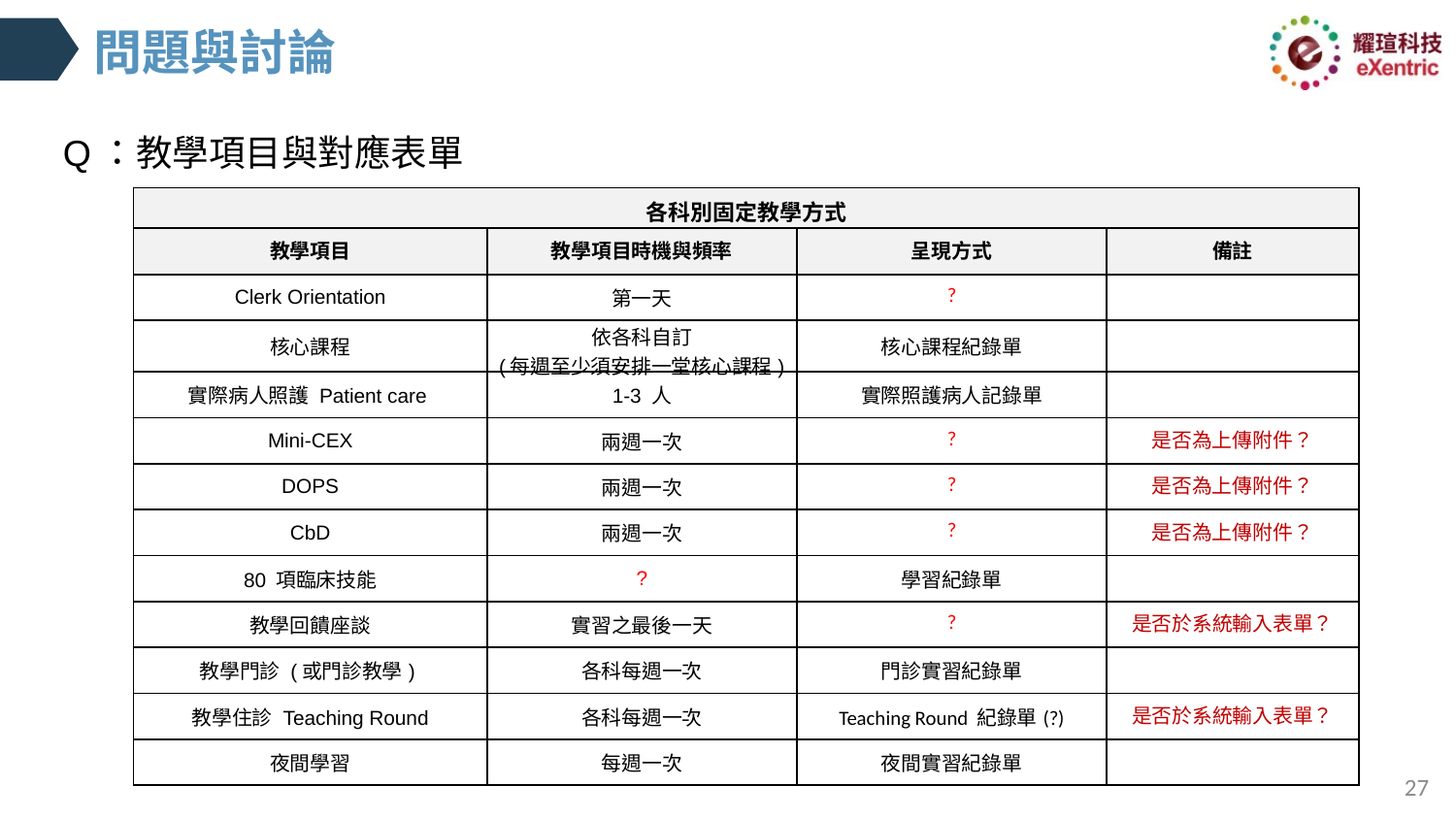

# 問題與討論
Q：教學項目與對應表單
| 各科別固定教學方式 |  |  |  |
| --- | --- | --- | --- |
| 教學項目 | 教學項目時機與頻率 | 呈現方式 | 備註 |
| Clerk Orientation | 第一天 | ? |  |
| 核心課程 | 依各科自訂 (每週至少須安排一堂核心課程) | 核心課程紀錄單 |  |
| 實際病人照護 Patient care | 1-3 人 | 實際照護病人記錄單 |  |
| Mini-CEX | 兩週一次 | ? | 是否為上傳附件？ |
| DOPS | 兩週一次 | ? | 是否為上傳附件？ |
| CbD | 兩週一次 | ? | 是否為上傳附件？ |
| 80 項臨床技能 | ? | 學習紀錄單 |  |
| 教學回饋座談 | 實習之最後一天 | ? | 是否於系統輸入表單？ |
| 教學門診 (或門診教學) | 各科每週一次 | 門診實習紀錄單 |  |
| 教學住診 Teaching Round | 各科每週一次 | Teaching Round 紀錄單(?) | 是否於系統輸入表單？ |
| 夜間學習 | 每週一次 | 夜間實習紀錄單 |  |
27